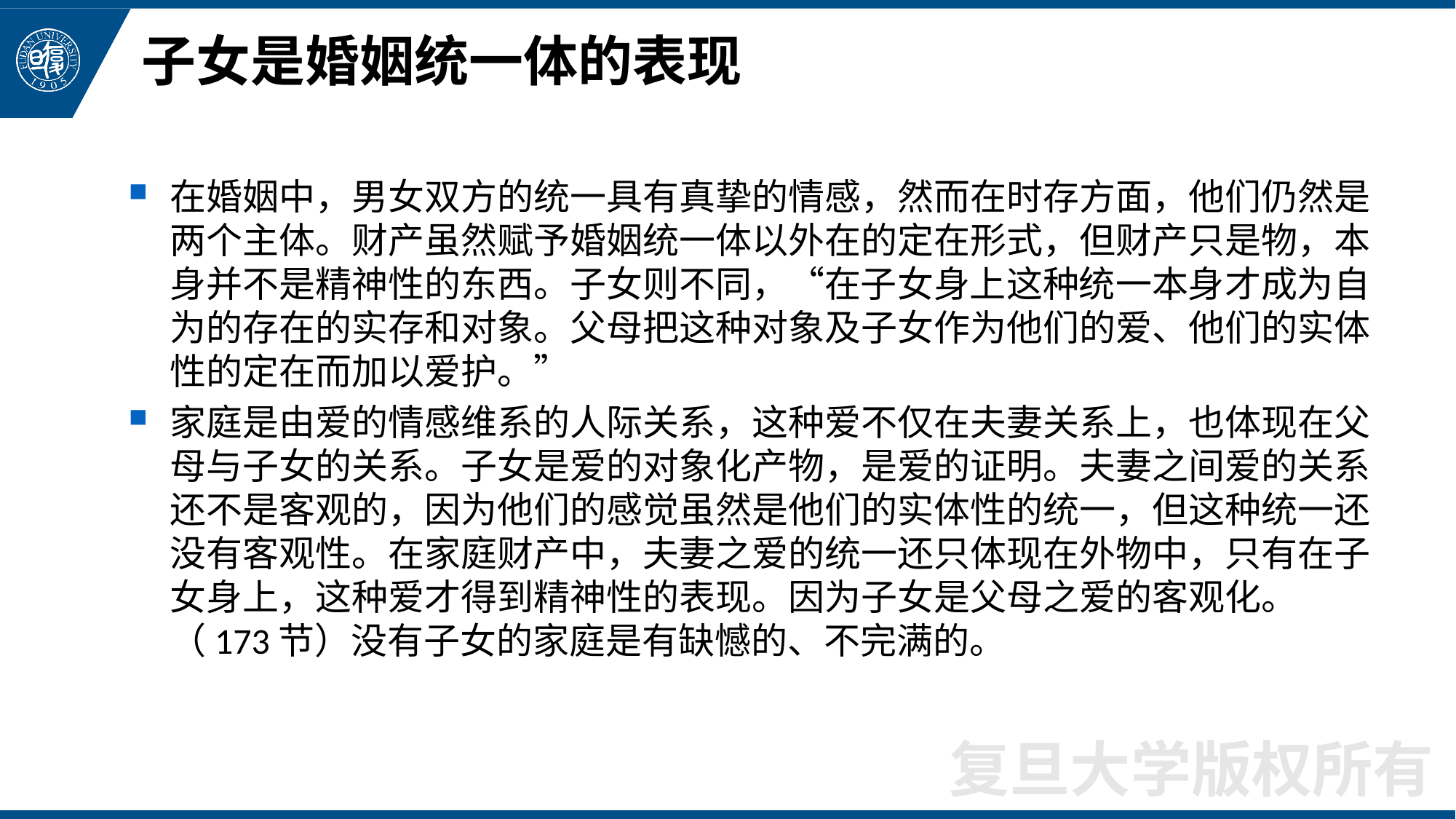

# 子女是婚姻统一体的表现
在婚姻中，男女双方的统一具有真挚的情感，然而在时存方面，他们仍然是两个主体。财产虽然赋予婚姻统一体以外在的定在形式，但财产只是物，本身并不是精神性的东西。子女则不同，“在子女身上这种统一本身才成为自为的存在的实存和对象。父母把这种对象及子女作为他们的爱、他们的实体性的定在而加以爱护。”
家庭是由爱的情感维系的人际关系，这种爱不仅在夫妻关系上，也体现在父母与子女的关系。子女是爱的对象化产物，是爱的证明。夫妻之间爱的关系还不是客观的，因为他们的感觉虽然是他们的实体性的统一，但这种统一还没有客观性。在家庭财产中，夫妻之爱的统一还只体现在外物中，只有在子女身上，这种爱才得到精神性的表现。因为子女是父母之爱的客观化。（173节）没有子女的家庭是有缺憾的、不完满的。